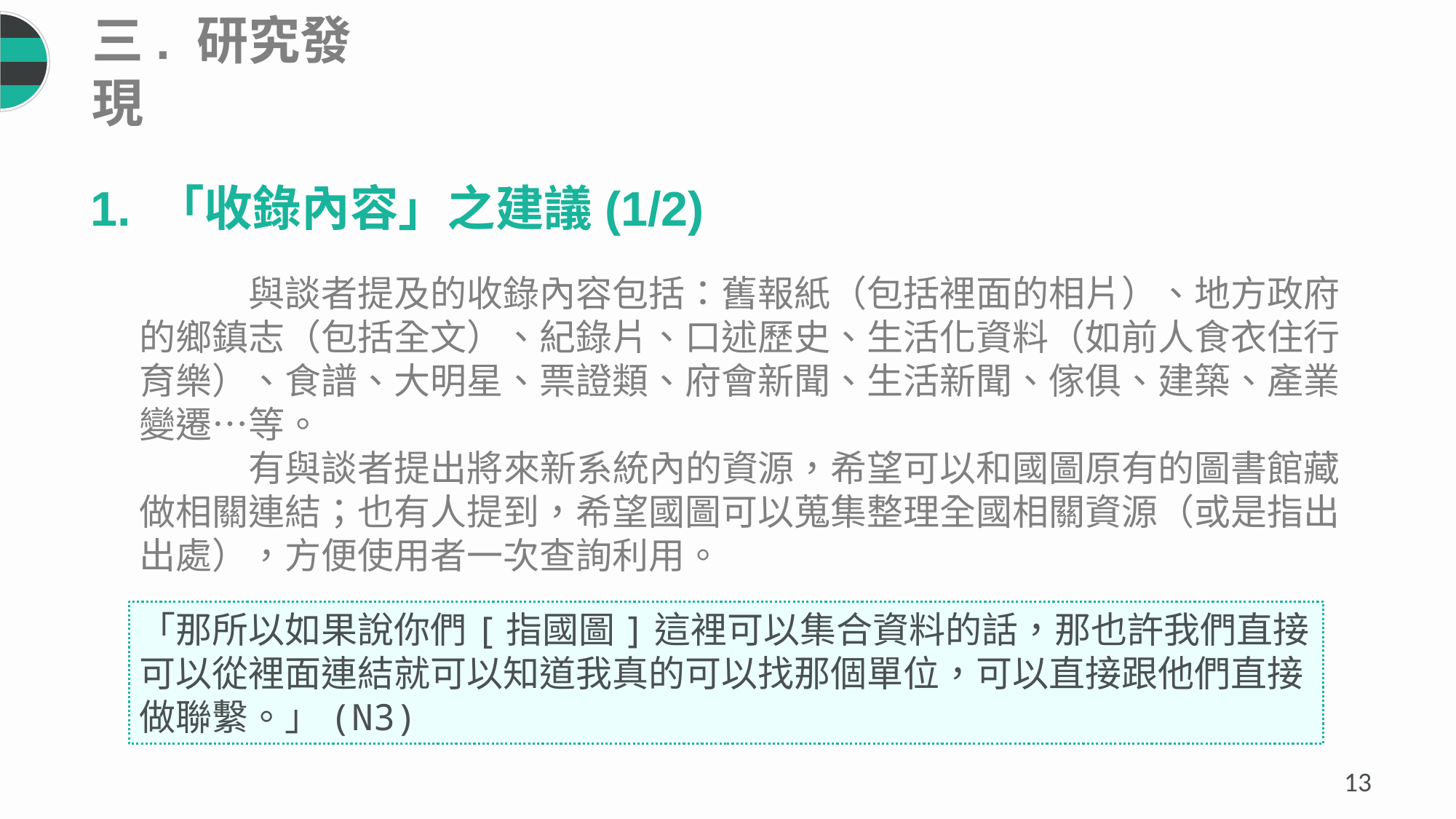

三. 研究發現
1. 「收錄內容」之建議(1/2)
	與談者提及的收錄內容包括：舊報紙（包括裡面的相片）、地方政府的鄉鎮志（包括全文）、紀錄片、口述歷史、生活化資料（如前人食衣住行育樂）、食譜、大明星、票證類、府會新聞、生活新聞、傢俱、建築、產業變遷…等。
	有與談者提出將來新系統內的資源，希望可以和國圖原有的圖書館藏做相關連結；也有人提到，希望國圖可以蒐集整理全國相關資源（或是指出出處），方便使用者一次查詢利用。

「那所以如果說你們[指國圖]這裡可以集合資料的話，那也許我們直接可以從裡面連結就可以知道我真的可以找那個單位，可以直接跟他們直接做聯繫。」(N3)
13